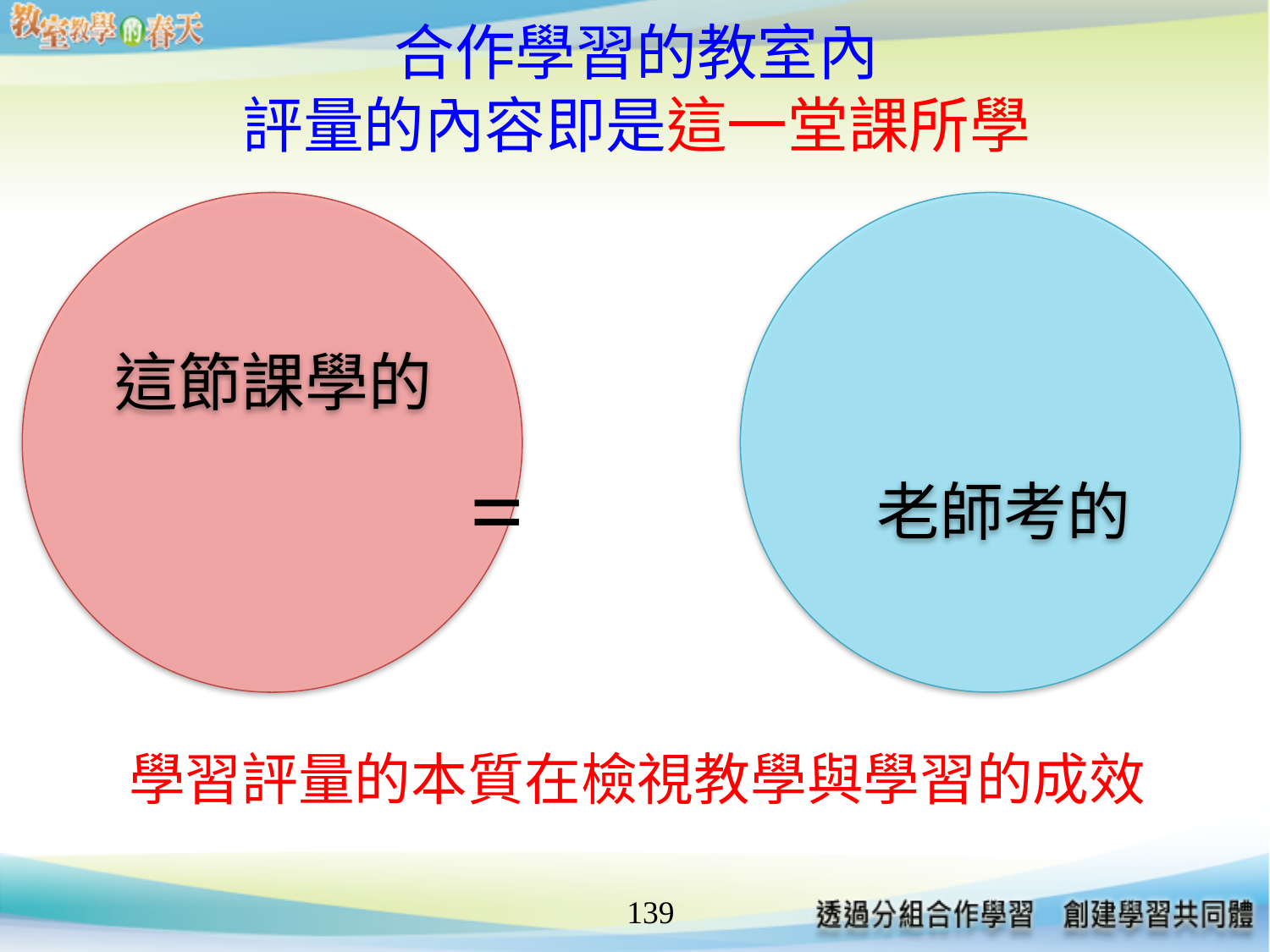

# 合作學習的教室內 評量的內容即是這一堂課所學

這節課學的
 =
學習評量的本質在檢視教學與學習的成效
老師考的
139